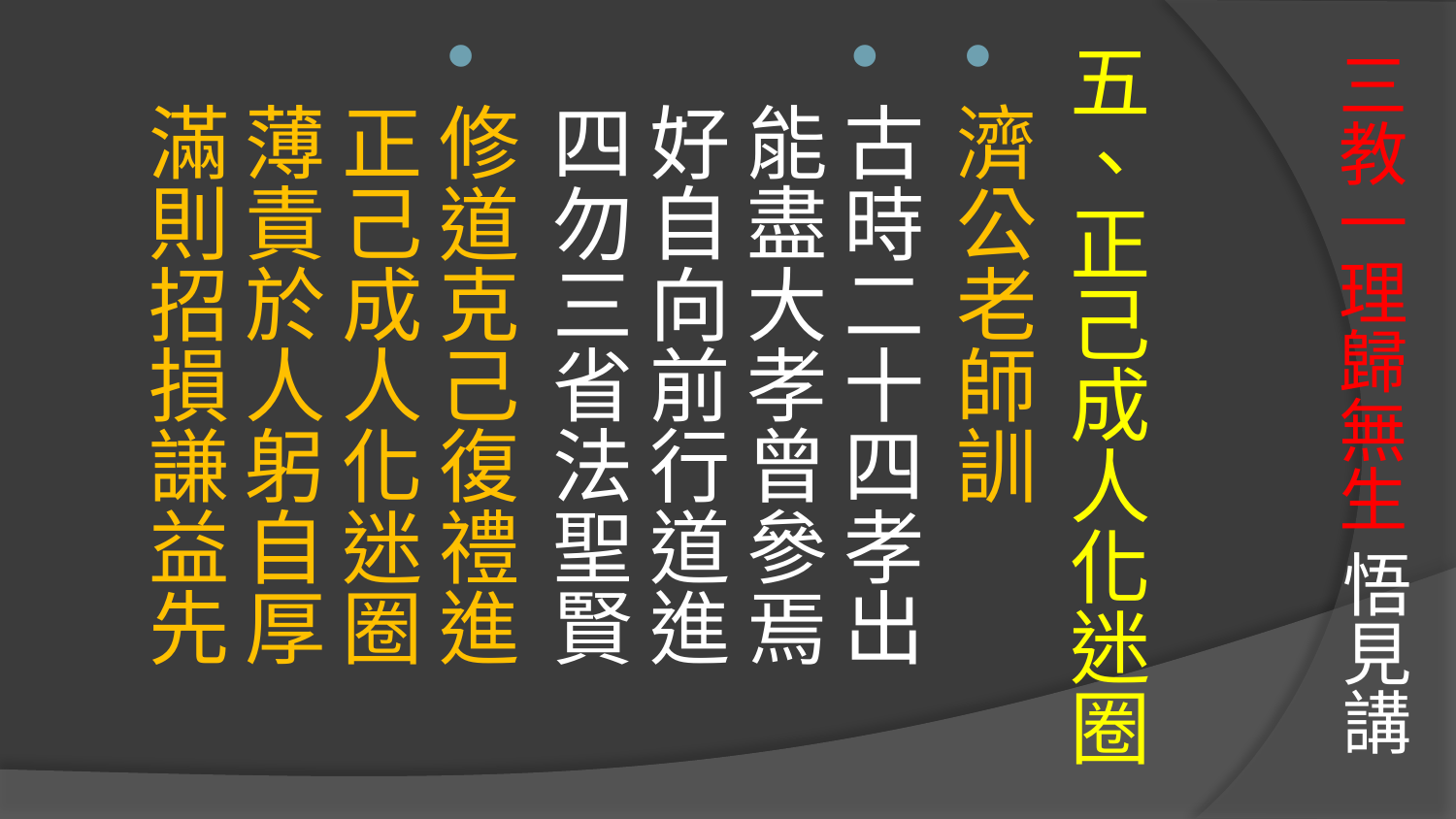

# 三教一理歸無生 悟見講
五、正己成人化迷圈
濟公老師訓
古時二十四孝出　能盡大孝曾參焉 
好自向前行道進　四勿三省法聖賢
修道克己復禮進　正己成人化迷圈 
薄責於人躬自厚　滿則招損謙益先